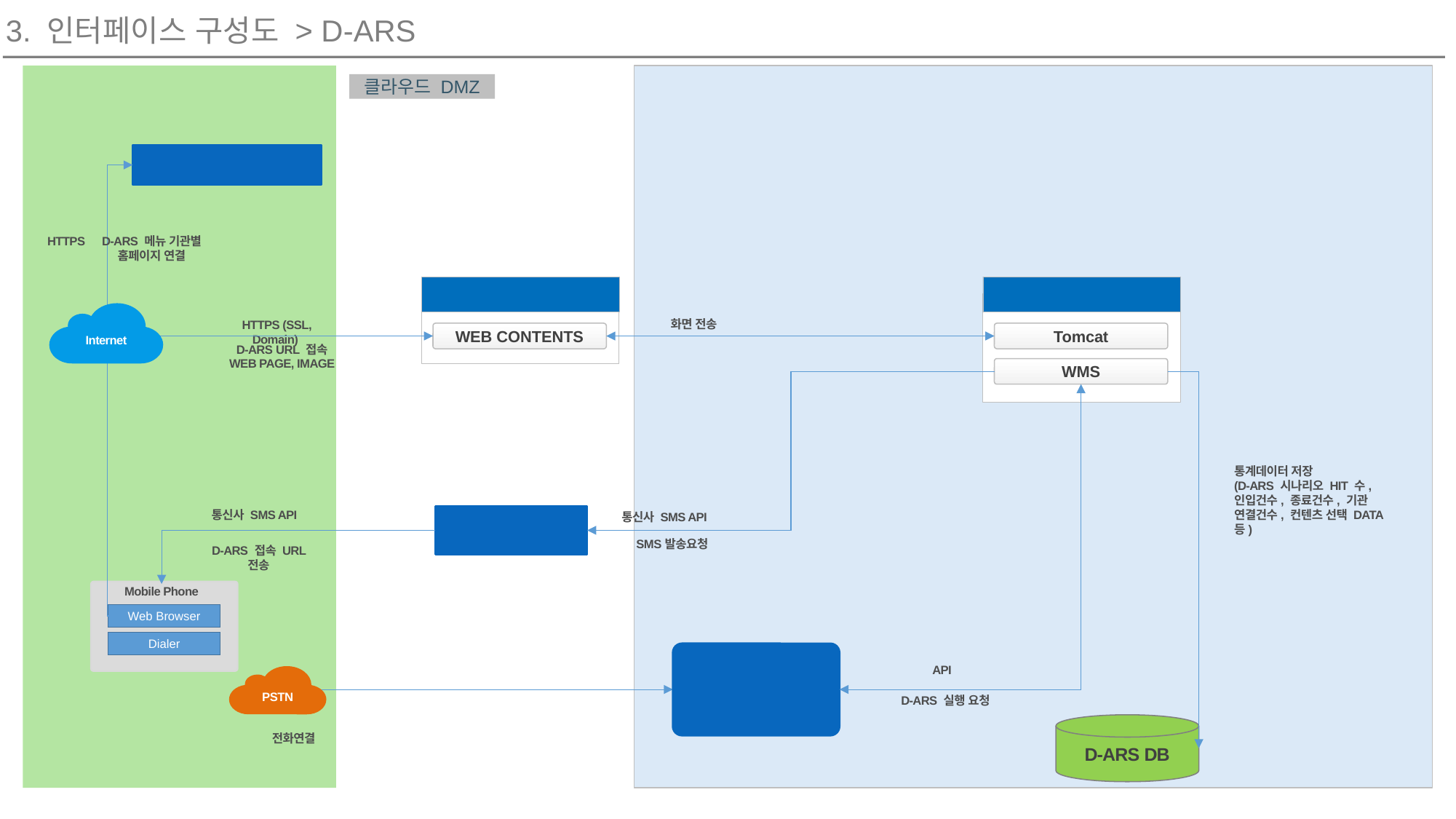

3. 인터페이스 구성도 > D-ARS
외부
민간클라우드
클라우드 DMZ
범정부 기관별 홈페이지
D-ARS 메뉴 기관별 홈페이지 연결
HTTPS
D-ARS(WAS)

Tomcat
WMS
D-ARS(WEB)

WEB CONTENTS
Internet
화면 전송
HTTPS (SSL, Domain)
D-ARS URL 접속
WEB PAGE, IMAGE
통계데이터 저장
(D-ARS 시나리오 HIT 수, 인입건수, 종료건수, 기관 연결건수, 컨텐츠 선택 DATA 등)
SMS
통신사 SMS API
통신사 SMS API
SMS발송요청
D-ARS 접속 URL 전송

Mobile Phone
Web Browser
Dialer
IVR
API
PSTN
D-ARS 실행 요청
D-ARS DB
전화연결